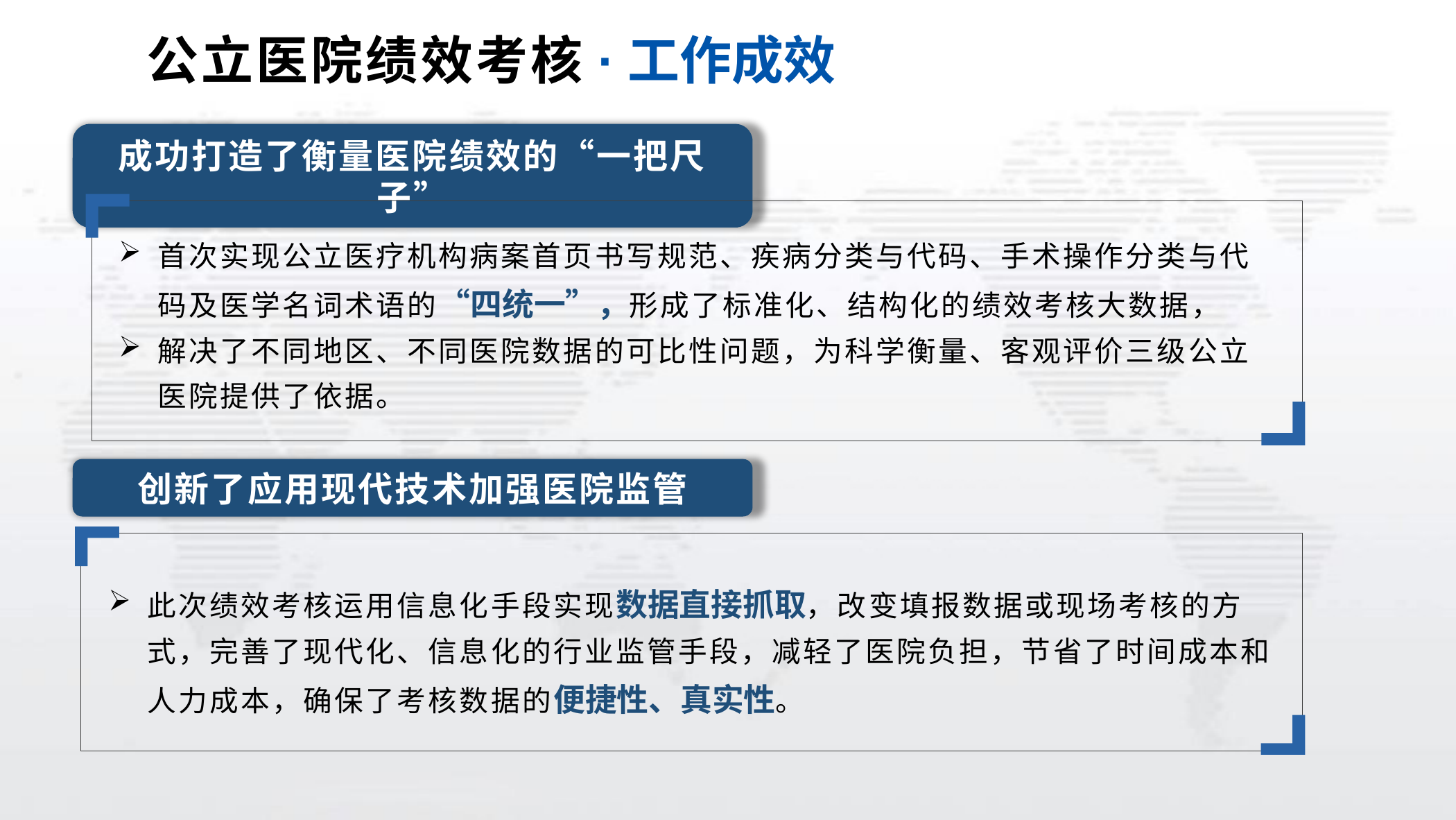

公立医院绩效考核·工作成效
成功打造了衡量医院绩效的“一把尺子”

首次实现公立医疗机构病案首页书写规范、疾病分类与代码、手术操作分类与代码及医学名词术语的“四统一”，形成了标准化、结构化的绩效考核大数据，
解决了不同地区、不同医院数据的可比性问题，为科学衡量、客观评价三级公立医院提供了依据。

创新了应用现代技术加强医院监管

此次绩效考核运用信息化手段实现数据直接抓取，改变填报数据或现场考核的方式，完善了现代化、信息化的行业监管手段，减轻了医院负担，节省了时间成本和人力成本，确保了考核数据的便捷性、真实性。